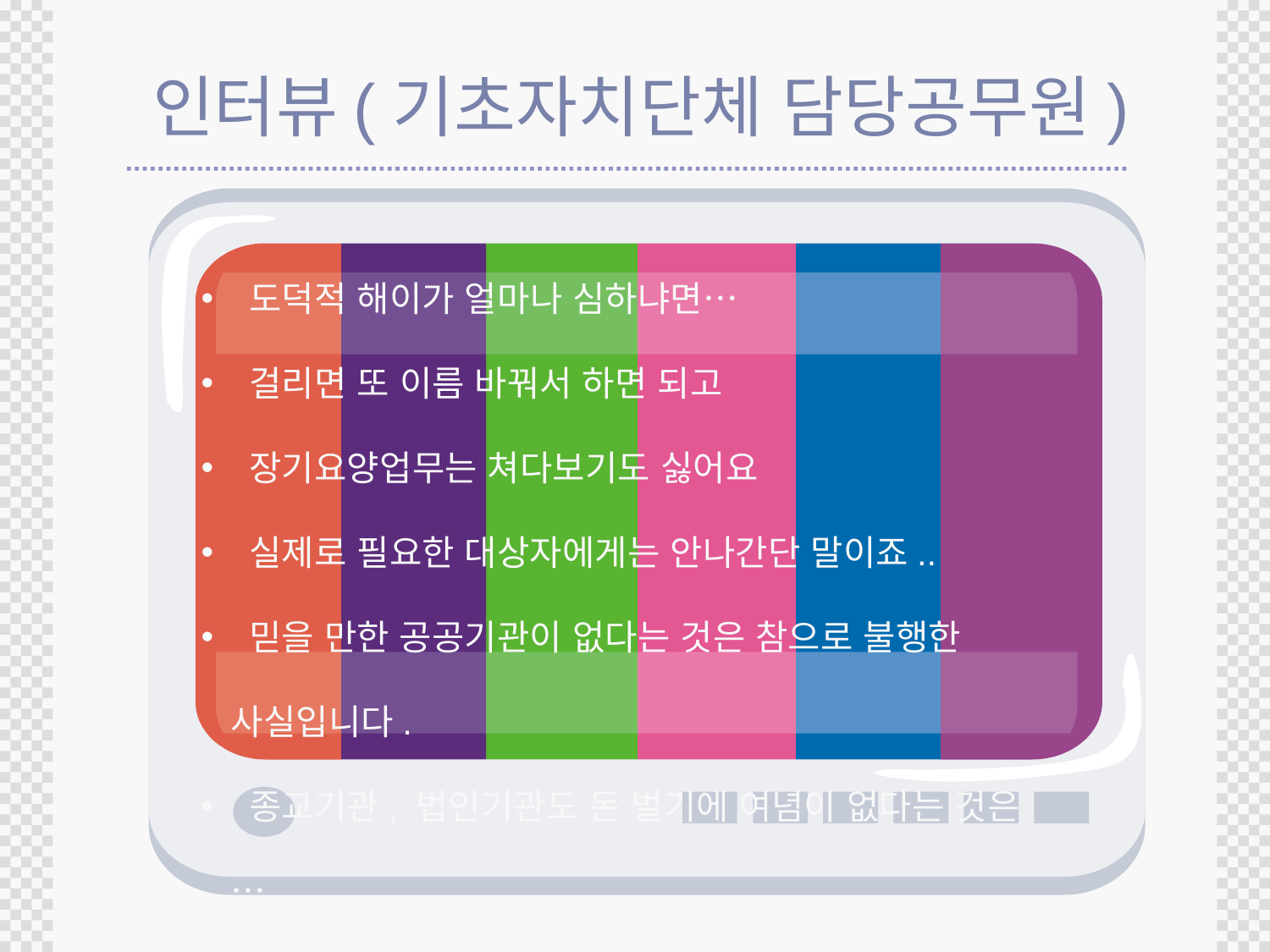

# 인터뷰(기초자치단체 담당공무원)

 도덕적 해이가 얼마나 심하냐면…
 걸리면 또 이름 바꿔서 하면 되고
 장기요양업무는 쳐다보기도 싫어요
 실제로 필요한 대상자에게는 안나간단 말이죠..
 믿을 만한 공공기관이 없다는 것은 참으로 불행한 사실입니다.
 종교기관, 법인기관도 돈 벌기에 여념이 없다는 것은…
전체 인구의 약 2.3%